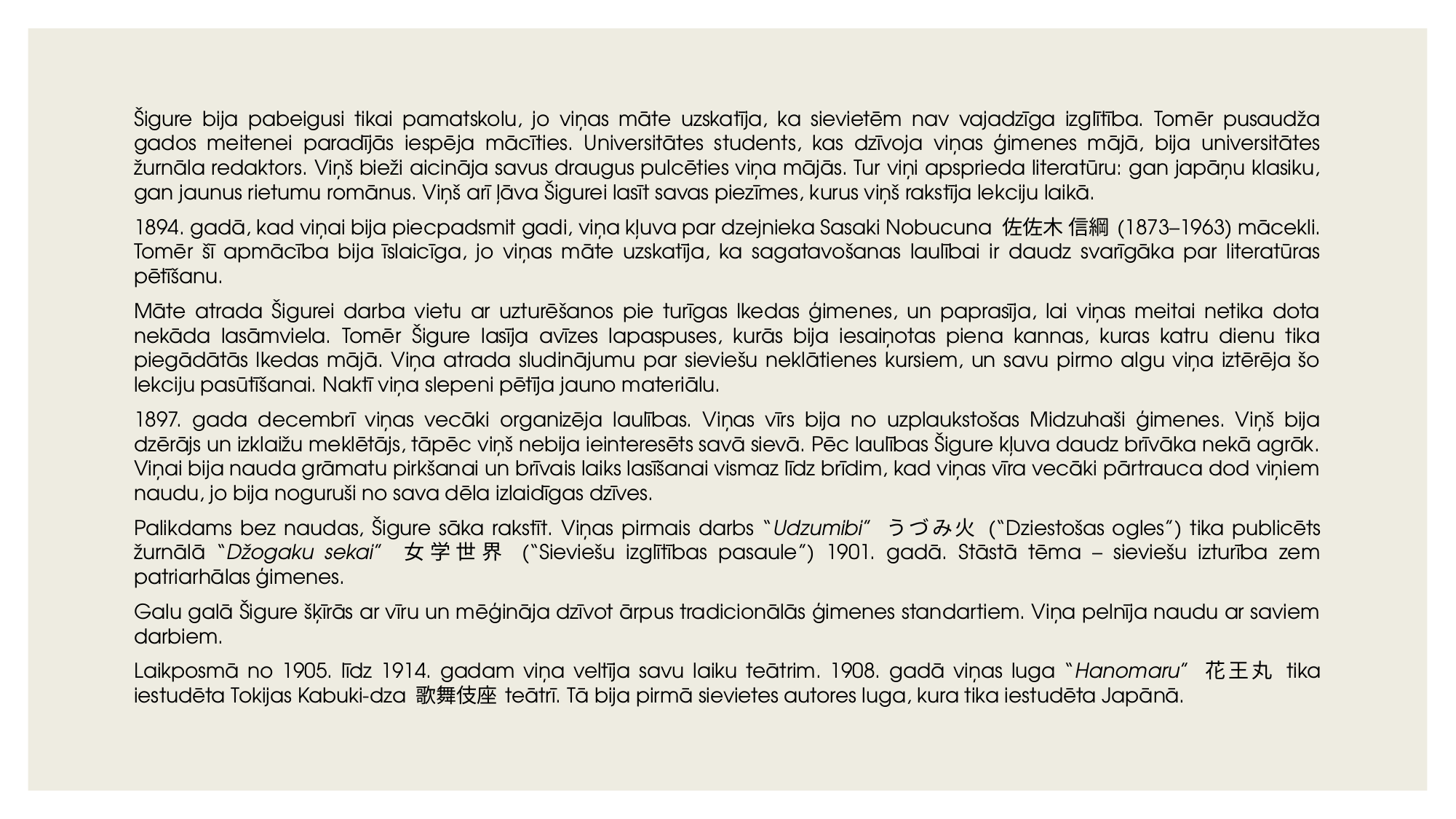

Šigure bija pabeigusi tikai pamatskolu, jo viņas māte uzskatīja, ka sievietēm nav vajadzīga izglītība. Tomēr pusaudža gados meitenei paradījās iespēja mācīties. Universitātes students, kas dzīvoja viņas ģimenes mājā, bija universitātes žurnāla redaktors. Viņš bieži aicināja savus draugus pulcēties viņa mājās. Tur viņi apsprieda literatūru: gan japāņu klasiku, gan jaunus rietumu romānus. Viņš arī ļāva Šigurei lasīt savas piezīmes, kurus viņš rakstīja lekciju laikā.
1894. gadā, kad viņai bija piecpadsmit gadi, viņa kļuva par dzejnieka Sasaki Nobucuna 佐佐木 信綱 (1873–1963) mācekli. Tomēr šī apmācība bija īslaicīga, jo viņas māte uzskatīja, ka sagatavošanas laulībai ir daudz svarīgāka par literatūras pētīšanu.
Māte atrada Šigurei darba vietu ar uzturēšanos pie turīgas Ikedas ģimenes, un paprasīja, lai viņas meitai netika dota nekāda lasāmviela. Tomēr Šigure lasīja avīzes lapaspuses, kurās bija iesaiņotas piena kannas, kuras katru dienu tika piegādātās Ikedas mājā. Viņa atrada sludinājumu par sieviešu neklātienes kursiem, un savu pirmo algu viņa iztērēja šo lekciju pasūtīšanai. Naktī viņa slepeni pētīja jauno materiālu.
1897. gada decembrī viņas vecāki organizēja laulības. Viņas vīrs bija no uzplaukstošas Midzuhaši ģimenes. Viņš bija dzērājs un izklaižu meklētājs, tāpēc viņš nebija ieinteresēts savā sievā. Pēc laulības Šigure kļuva daudz brīvāka nekā agrāk. Viņai bija nauda grāmatu pirkšanai un brīvais laiks lasīšanai vismaz līdz brīdim, kad viņas vīra vecāki pārtrauca dod viņiem naudu, jo bija noguruši no sava dēla izlaidīgas dzīves.
Palikdams bez naudas, Šigure sāka rakstīt. Viņas pirmais darbs “Udzumibi” うづみ火 (“Dziestošas ogles”) tika publicēts žurnālā “Džogaku sekai” 女学世界 (“Sieviešu izglītības pasaule”) 1901. gadā. Stāstā tēma – sieviešu izturība zem patriarhālas ģimenes.
Galu galā Šigure šķīrās ar vīru un mēģināja dzīvot ārpus tradicionālās ģimenes standartiem. Viņa pelnīja naudu ar saviem darbiem.
Laikposmā no 1905. līdz 1914. gadam viņa veltīja savu laiku teātrim. 1908. gadā viņas luga “Hanomaru” 花王丸 tika iestudēta Tokijas Kabuki-dza 歌舞伎座 teātrī. Tā bija pirmā sievietes autores luga, kura tika iestudēta Japānā.